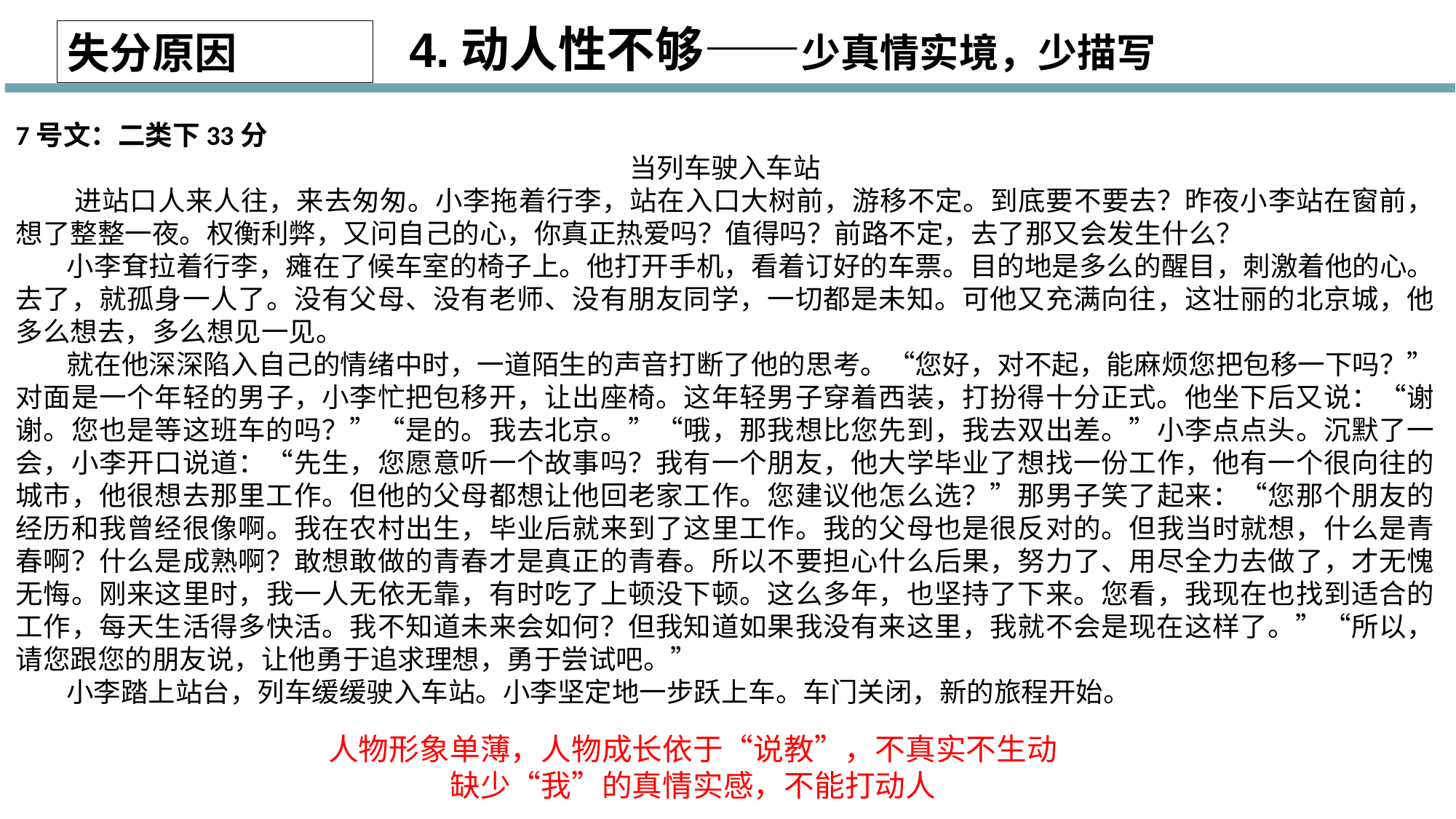

4.动人性不够——少真情实境，少描写

失分原因

7号文：二类下33分
当列车驶入车站
   进站口人来人往，来去匆匆。小李拖着行李，站在入口大树前，游移不定。到底要不要去？昨夜小李站在窗前，想了整整一夜。权衡利弊，又问自己的心，你真正热爱吗？值得吗？前路不定，去了那又会发生什么？
  小李耷拉着行李，瘫在了候车室的椅子上。他打开手机，看着订好的车票。目的地是多么的醒目，刺激着他的心。去了，就孤身一人了。没有父母、没有老师、没有朋友同学，一切都是未知。可他又充满向往，这壮丽的北京城，他多么想去，多么想见一见。
  就在他深深陷入自己的情绪中时，一道陌生的声音打断了他的思考。“您好，对不起，能麻烦您把包移一下吗？”对面是一个年轻的男子，小李忙把包移开，让出座椅。这年轻男子穿着西装，打扮得十分正式。他坐下后又说：“谢谢。您也是等这班车的吗？”“是的。我去北京。”“哦，那我想比您先到，我去双出差。”小李点点头。沉默了一会，小李开口说道：“先生，您愿意听一个故事吗？我有一个朋友，他大学毕业了想找一份工作，他有一个很向往的城市，他很想去那里工作。但他的父母都想让他回老家工作。您建议他怎么选？”那男子笑了起来：“您那个朋友的经历和我曾经很像啊。我在农村出生，毕业后就来到了这里工作。我的父母也是很反对的。但我当时就想，什么是青春啊？什么是成熟啊？敢想敢做的青春才是真正的青春。所以不要担心什么后果，努力了、用尽全力去做了，才无愧无悔。刚来这里时，我一人无依无靠，有时吃了上顿没下顿。这么多年，也坚持了下来。您看，我现在也找到适合的工作，每天生活得多快活。我不知道未来会如何？但我知道如果我没有来这里，我就不会是现在这样了。”“所以，请您跟您的朋友说，让他勇于追求理想，勇于尝试吧。”
  小李踏上站台，列车缓缓驶入车站。小李坚定地一步跃上车。车门关闭，新的旅程开始。
人物形象单薄，人物成长依于“说教”，不真实不生动
缺少“我”的真情实感，不能打动人